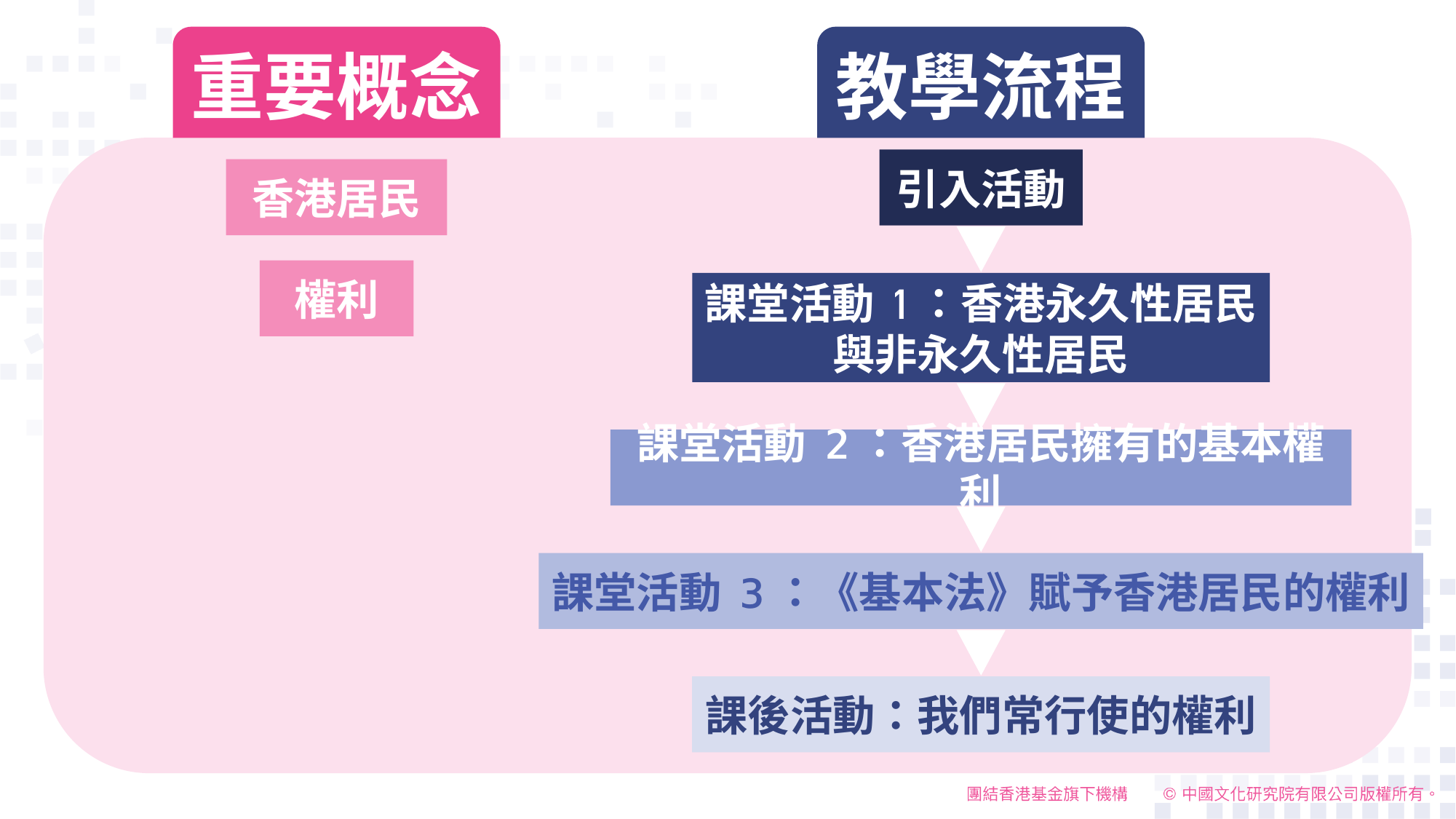

重要概念
教學流程

引入活動
香港居民

權利
課堂活動 1：香港永久性居民與非永久性居民

課堂活動 2：香港居民擁有的基本權利

課堂活動 3：《基本法》賦予香港居民的權利

課後活動：我們常行使的權利